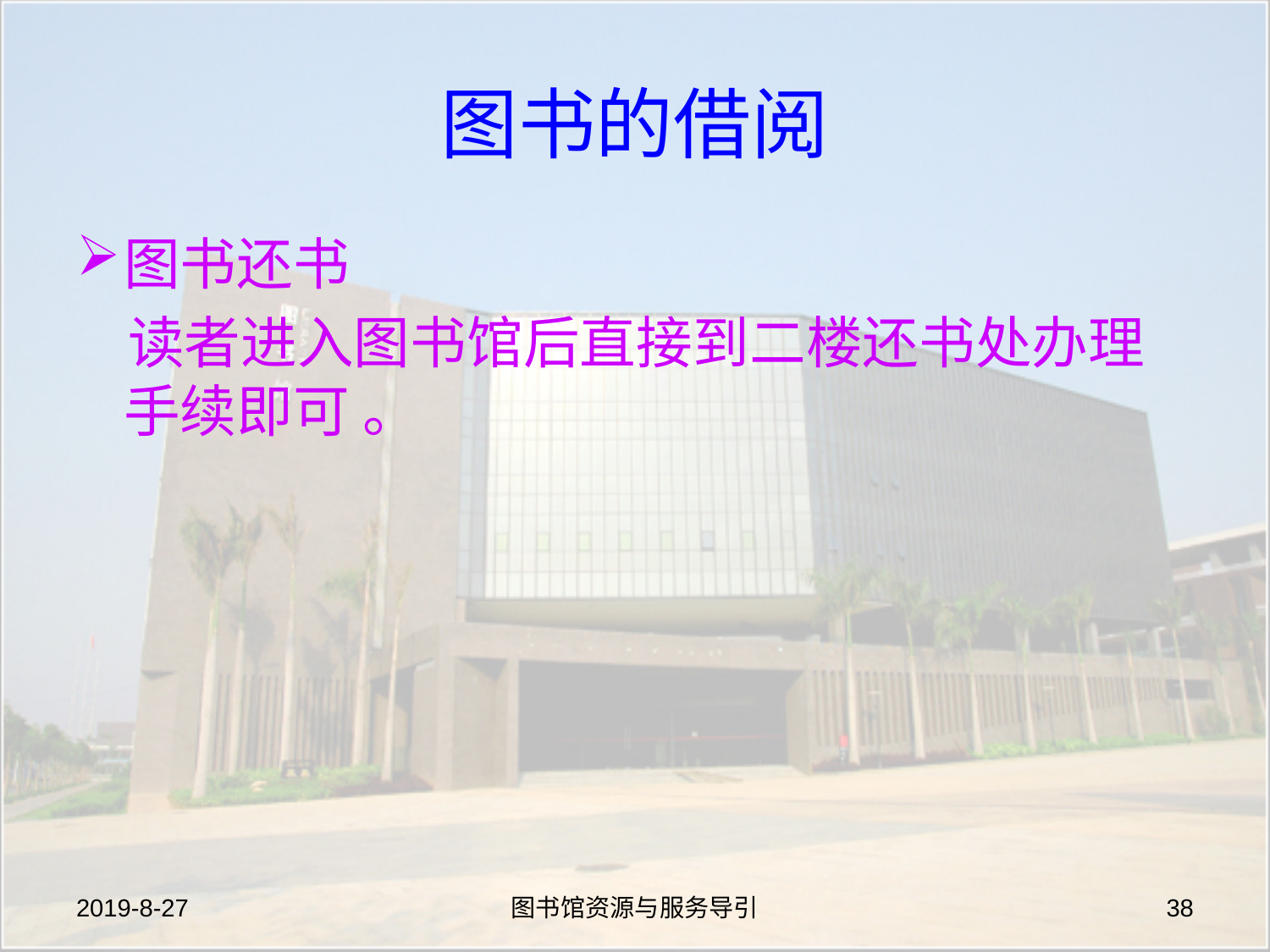

# 图书的借阅
图书还书
   读者进入图书馆后直接到二楼还书处办理手续即可 。
2019-8-27
图书馆资源与服务导引
38